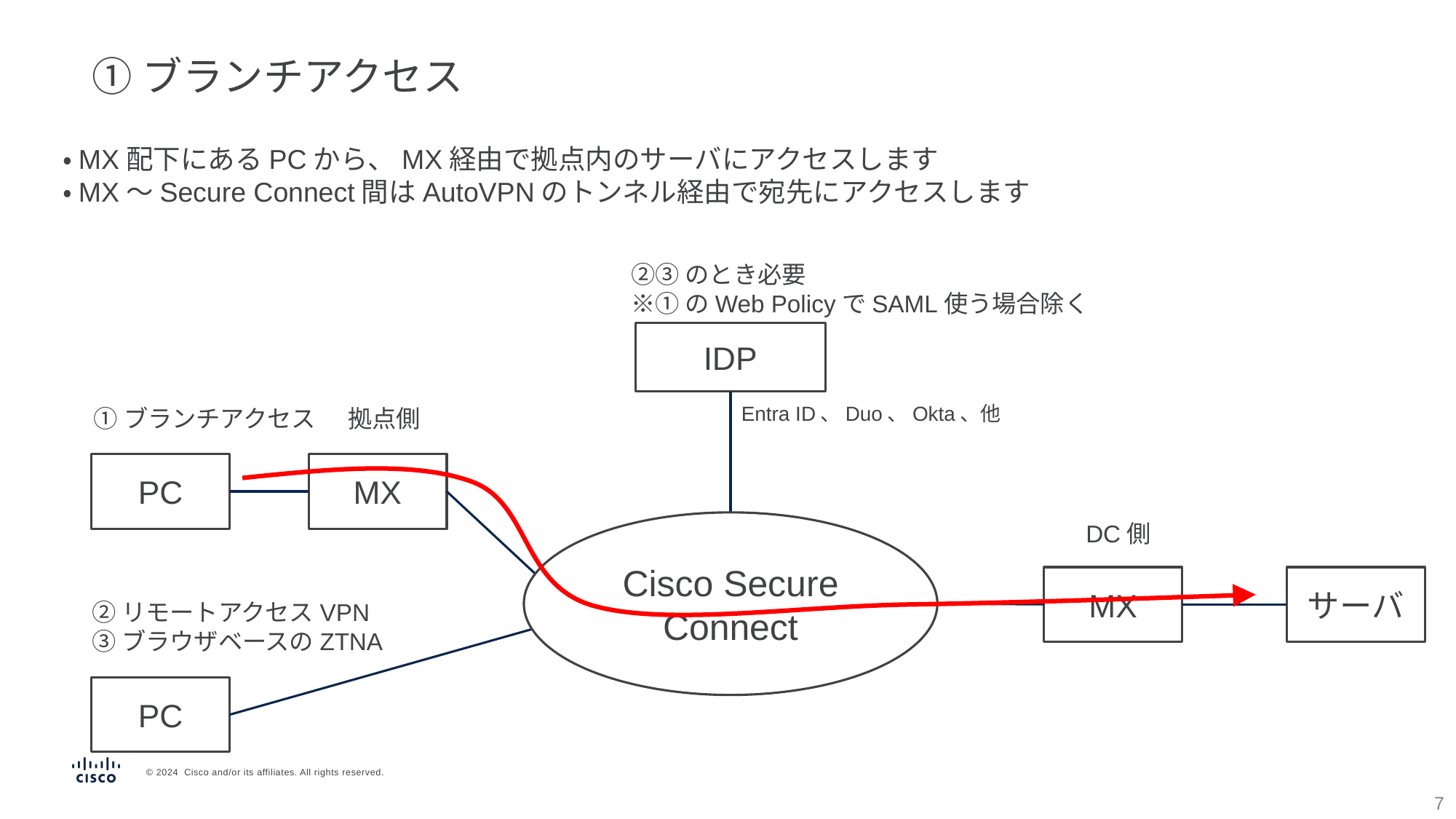

①ブランチアクセス
・MX配下にあるPCから、MX経由で拠点内のサーバにアクセスします
・MX～Secure Connect間はAutoVPNのトンネル経由で宛先にアクセスします
②③のとき必要
※①のWeb PolicyでSAML使う場合除く
IDP
Entra ID、Duo、Okta、他
拠点側
①ブランチアクセス
PC
MX

Cisco Secure Connect
DC側
MX
サーバ
②リモートアクセスVPN
③ブラウザベースのZTNA
PC
7